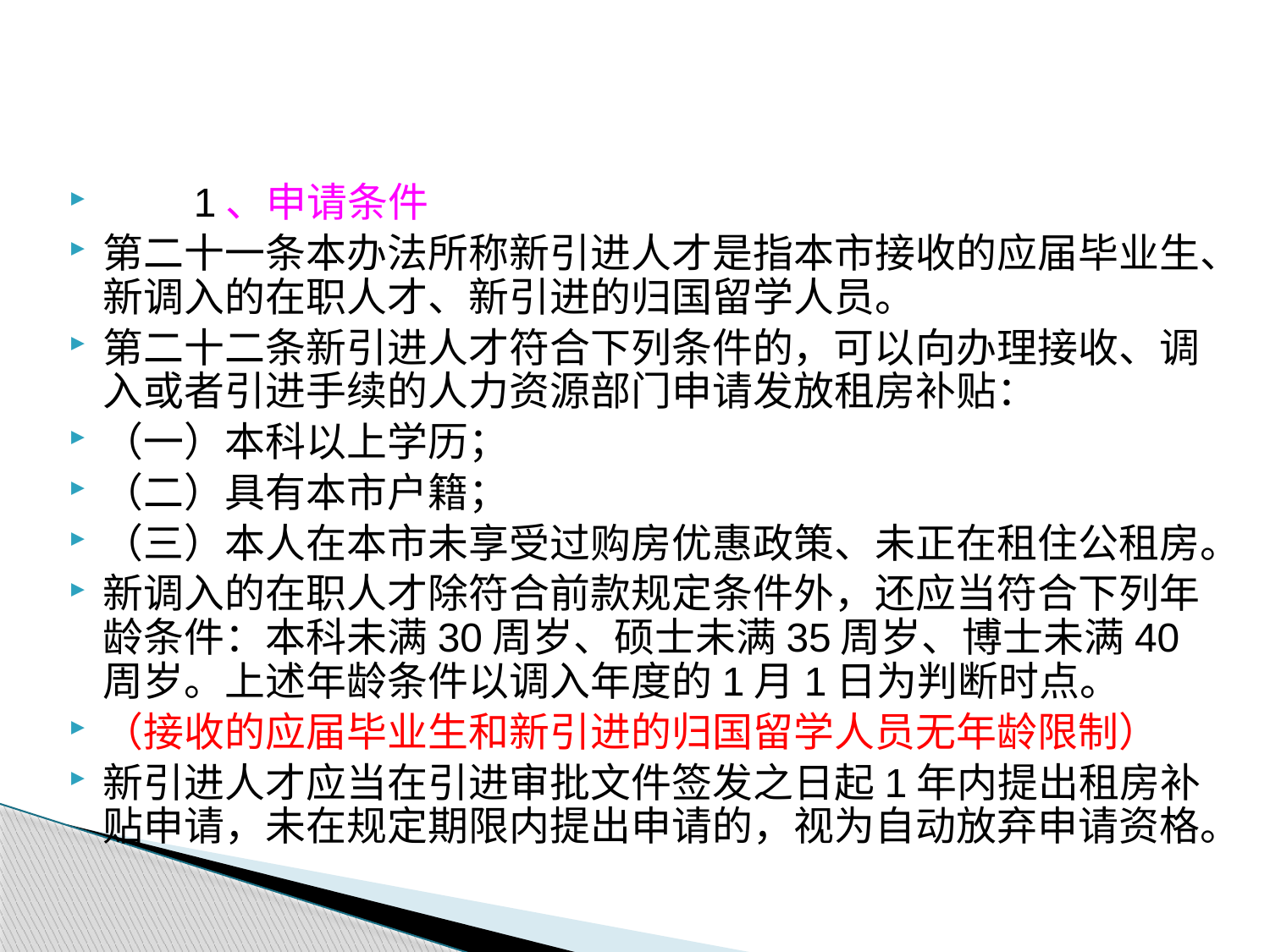

#
　　1、申请条件
第二十一条本办法所称新引进人才是指本市接收的应届毕业生、新调入的在职人才、新引进的归国留学人员。
第二十二条新引进人才符合下列条件的，可以向办理接收、调入或者引进手续的人力资源部门申请发放租房补贴：
（一）本科以上学历；
（二）具有本市户籍；
（三）本人在本市未享受过购房优惠政策、未正在租住公租房。
新调入的在职人才除符合前款规定条件外，还应当符合下列年龄条件：本科未满30周岁、硕士未满35周岁、博士未满40周岁。上述年龄条件以调入年度的1月1日为判断时点。
（接收的应届毕业生和新引进的归国留学人员无年龄限制）
新引进人才应当在引进审批文件签发之日起1年内提出租房补贴申请，未在规定期限内提出申请的，视为自动放弃申请资格。